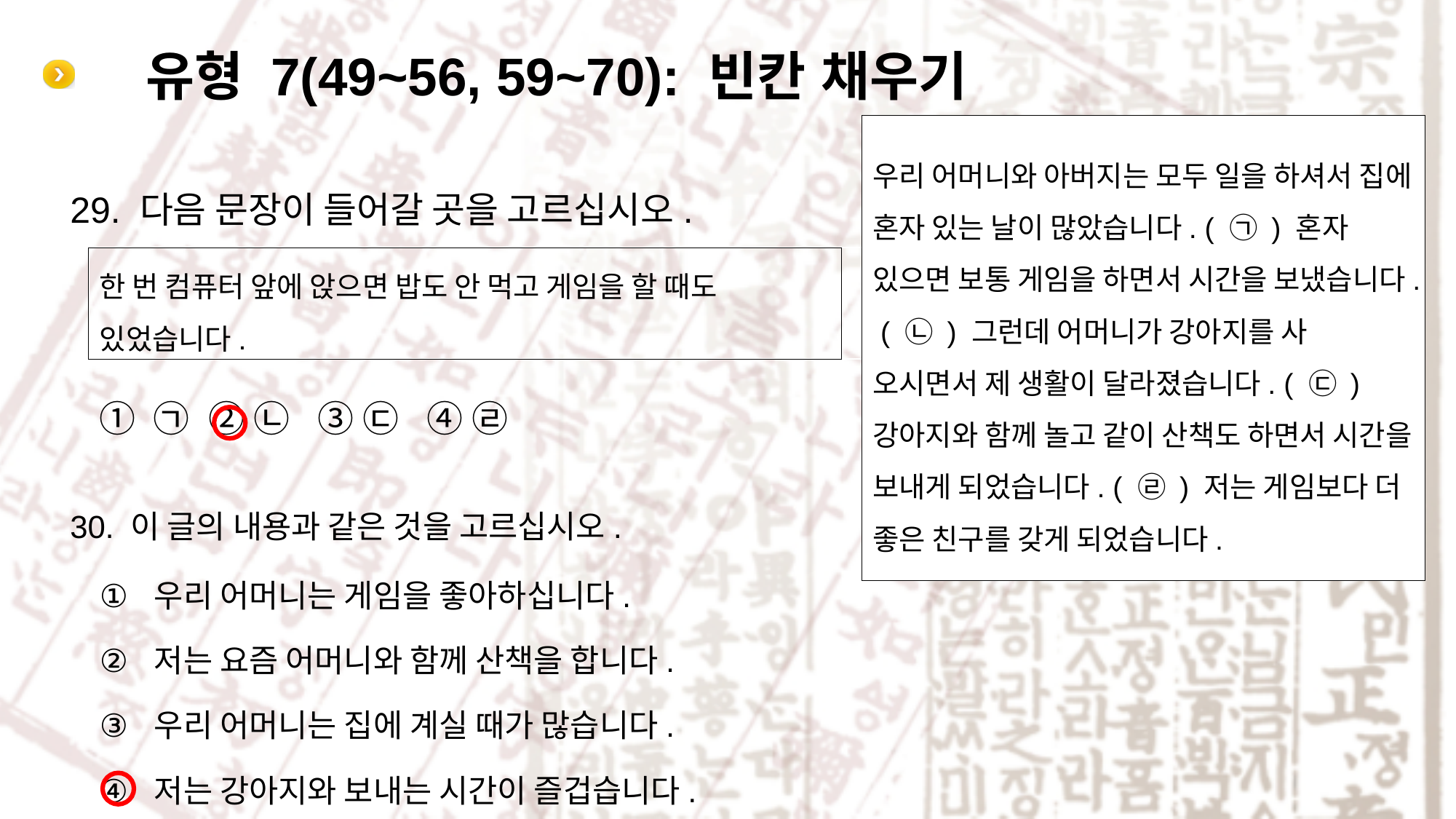

# 유형 7(49~56, 59~70): 빈칸 채우기
우리 어머니와 아버지는 모두 일을 하셔서 집에 혼자 있는 날이 많았습니다. ( ㉠ ) 혼자 있으면 보통 게임을 하면서 시간을 보냈습니다. ( ㉡ ) 그런데 어머니가 강아지를 사 오시면서 제 생활이 달라졌습니다. ( ㉢ ) 강아지와 함께 놀고 같이 산책도 하면서 시간을 보내게 되었습니다. ( ㉣ ) 저는 게임보다 더 좋은 친구를 갖게 되었습니다.
29. 다음 문장이 들어갈 곳을 고르십시오.
한 번 컴퓨터 앞에 앉으면 밥도 안 먹고 게임을 할 때도 있었습니다.
① ㉠	② ㉡	③ ㉢	④ ㉣

30. 이 글의 내용과 같은 것을 고르십시오.
우리 어머니는 게임을 좋아하십니다.
저는 요즘 어머니와 함께 산책을 합니다.
우리 어머니는 집에 계실 때가 많습니다.
저는 강아지와 보내는 시간이 즐겁습니다.